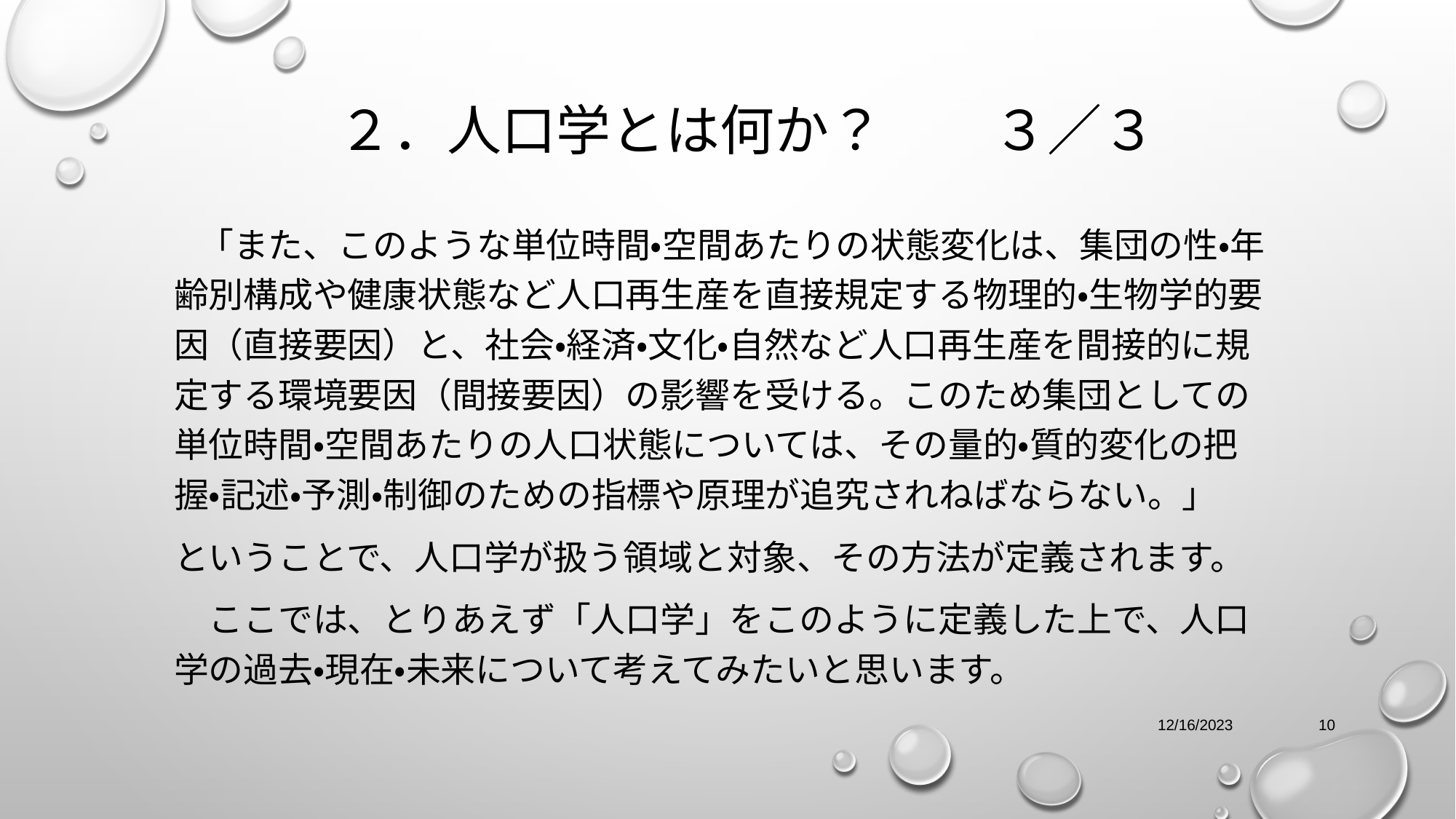

# ２．人口学とは何か？　　３／３
　「また、このような単位時間・空間あたりの状態変化は、集団の性・年齢別構成や健康状態など人口再生産を直接規定する物理的・生物学的要因（直接要因）と、社会・経済・文化・自然など人口再生産を間接的に規定する環境要因（間接要因）の影響を受ける。このため集団としての単位時間・空間あたりの人口状態については、その量的・質的変化の把握・記述・予測・制御のための指標や原理が追究されねばならない。」
ということで、人口学が扱う領域と対象、その方法が定義されます。
　ここでは、とりあえず「人口学」をこのように定義した上で、人口学の過去・現在・未来について考えてみたいと思います。

12/16/2023
10